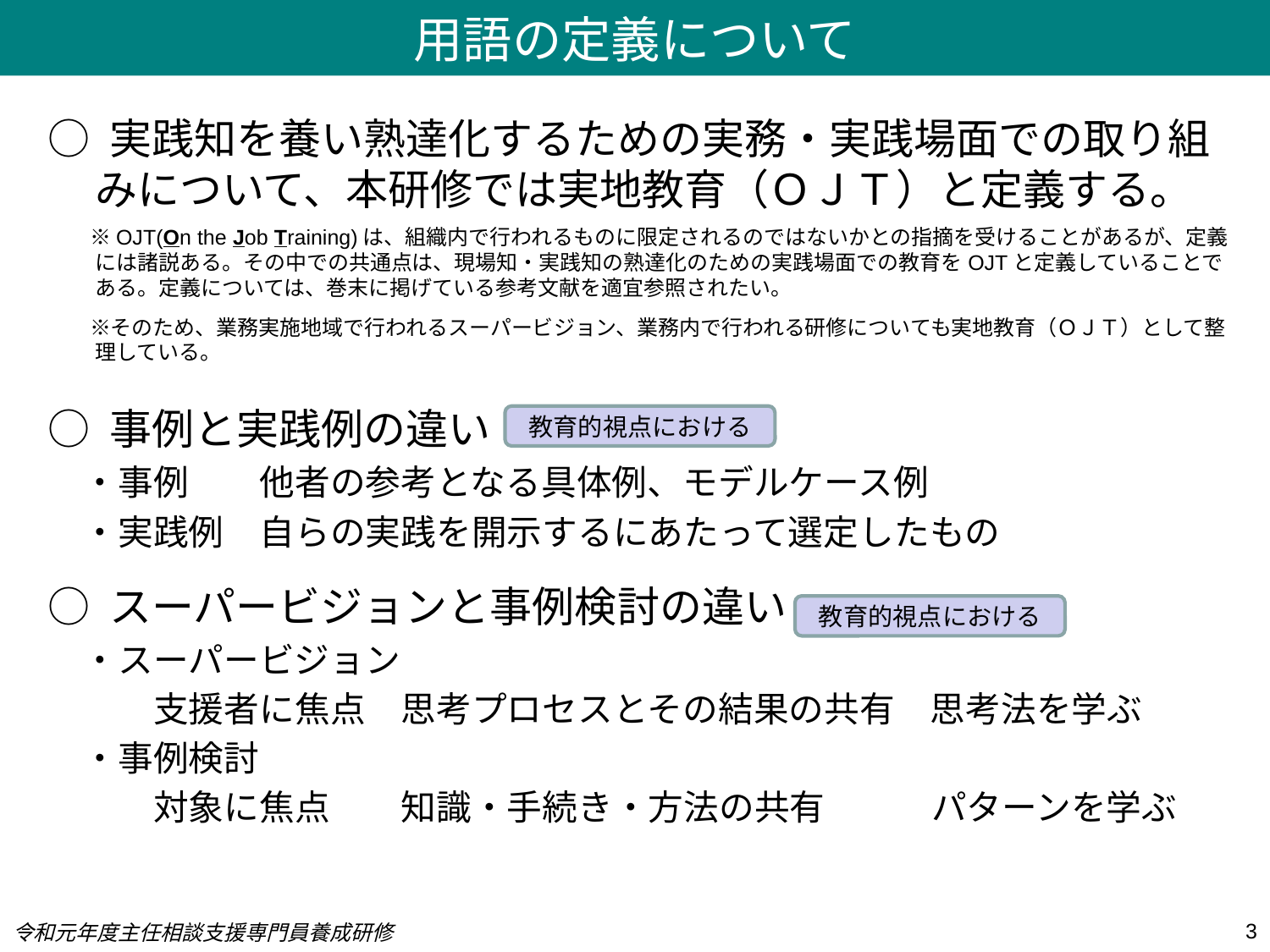

用語の定義について
○ 実践知を養い熟達化するための実務・実践場面での取り組みについて、本研修では実地教育（ＯＪＴ）と定義する。

　　※OJT(On the Job Training)は、組織内で行われるものに限定されるのではないかとの指摘を受けることがあるが、定義には諸説ある。その中での共通点は、現場知・実践知の熟達化のための実践場面での教育をOJTと定義していることである。定義については、巻末に掲げている参考文献を適宜参照されたい。

　　※そのため、業務実施地域で行われるスーパービジョン、業務内で行われる研修についても実地教育（ＯＪＴ）として整理している。

○ 事例と実践例の違い
　・事例　　他者の参考となる具体例、モデルケース例
　・実践例　自らの実践を開示するにあたって選定したもの

○ スーパービジョンと事例検討の違い
　・スーパービジョン
　　　支援者に焦点　思考プロセスとその結果の共有　思考法を学ぶ
　・事例検討
　　　対象に焦点　　知識・手続き・方法の共有　　　パターンを学ぶ

教育的視点における
教育的視点における
3
令和元年度主任相談支援専門員養成研修